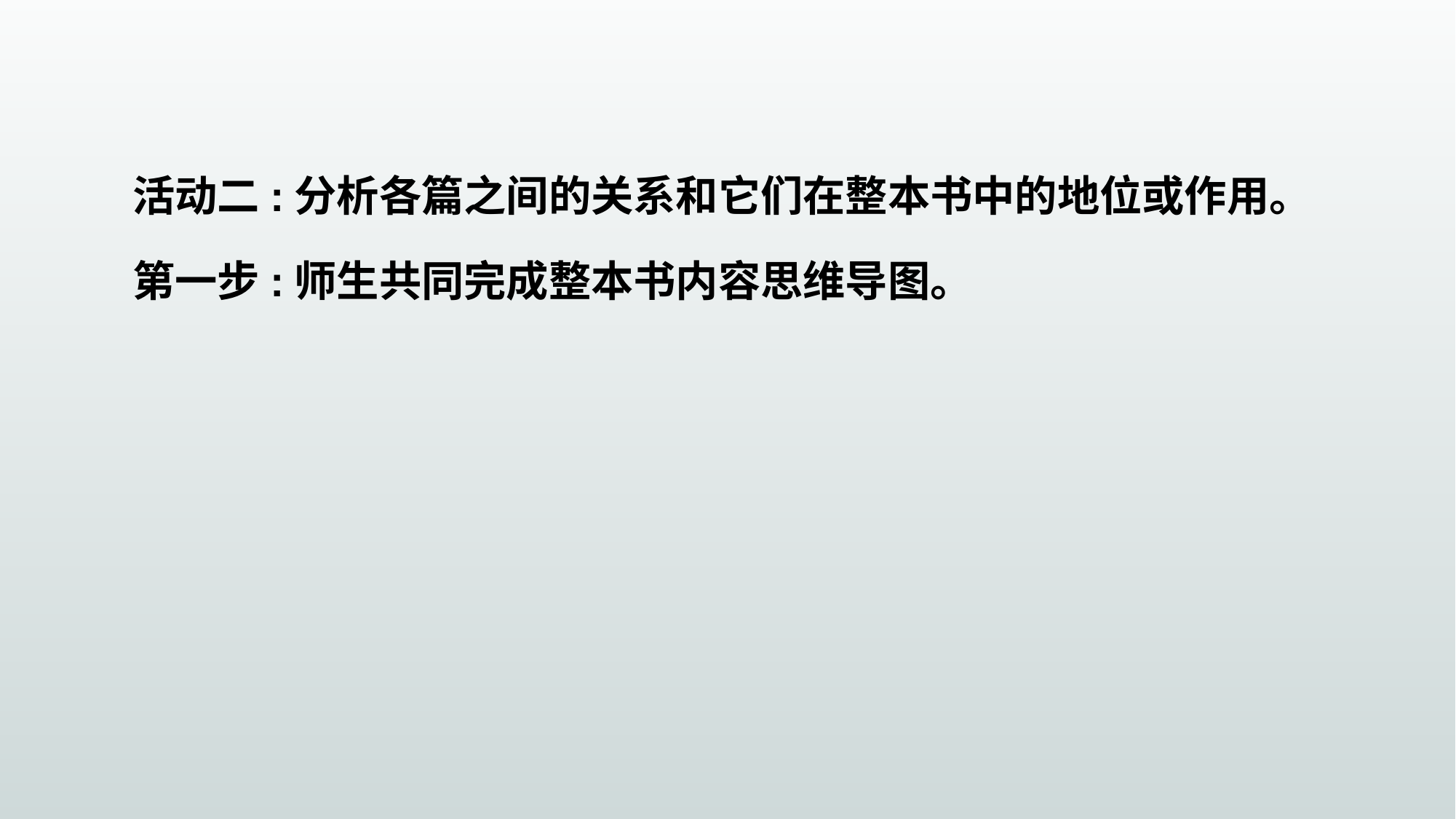

活动二:分析各篇之间的关系和它们在整本书中的地位或作用。
　　第一步:师生共同完成整本书内容思维导图。